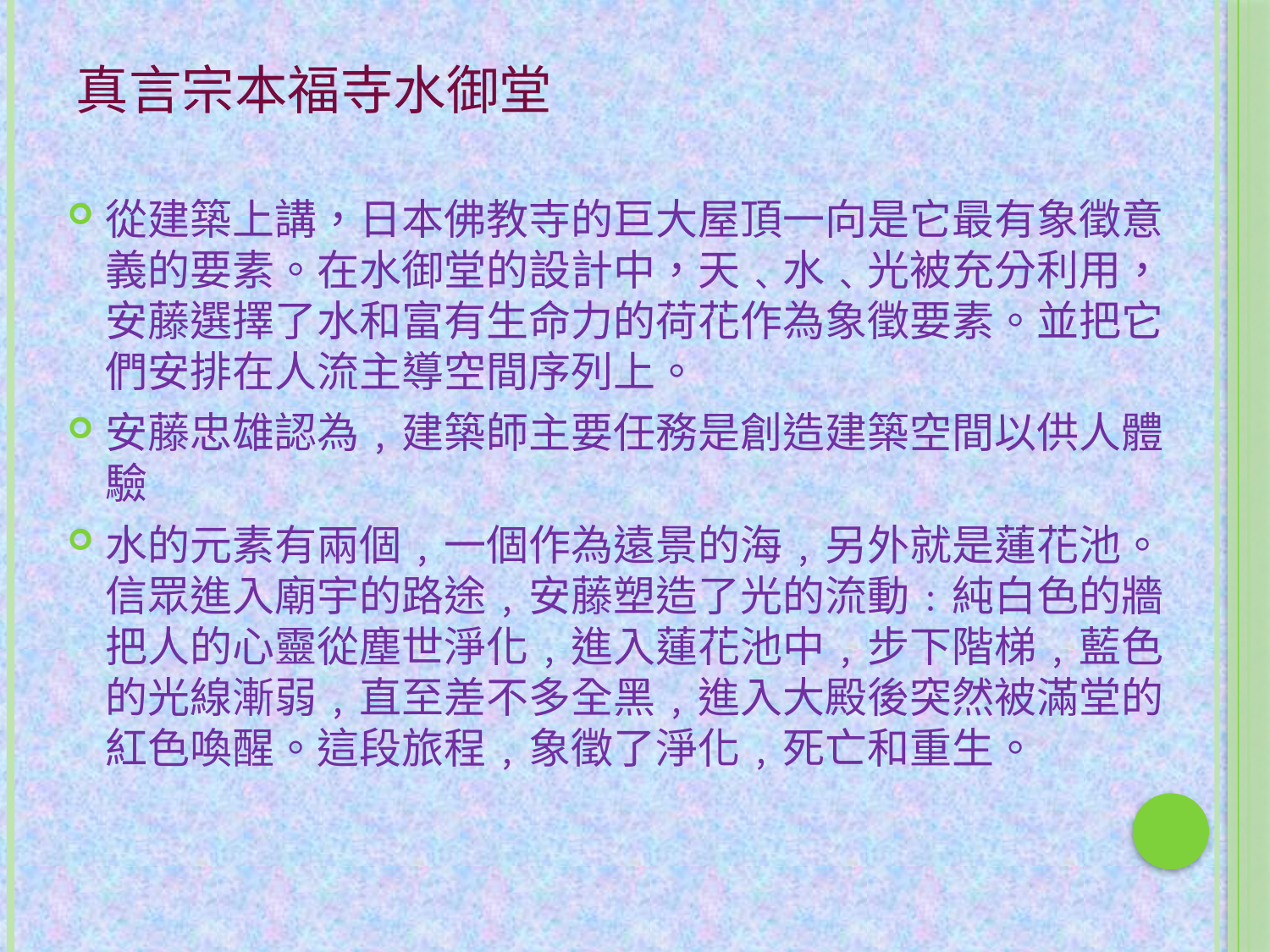

# 真言宗本福寺水御堂
從建築上講，日本佛教寺的巨大屋頂一向是它最有象徵意義的要素。在水御堂的設計中，天﹑水﹑光被充分利用，安藤選擇了水和富有生命力的荷花作為象徵要素。並把它們安排在人流主導空間序列上。
安藤忠雄認為﹐建築師主要任務是創造建築空間以供人體驗
水的元素有兩個﹐一個作為遠景的海﹐另外就是蓮花池。信眾進入廟宇的路途﹐安藤塑造了光的流動﹕純白色的牆把人的心靈從塵世淨化﹐進入蓮花池中﹐步下階梯﹐藍色的光線漸弱﹐直至差不多全黑﹐進入大殿後突然被滿堂的紅色喚醒。這段旅程﹐象徵了淨化﹐死亡和重生。